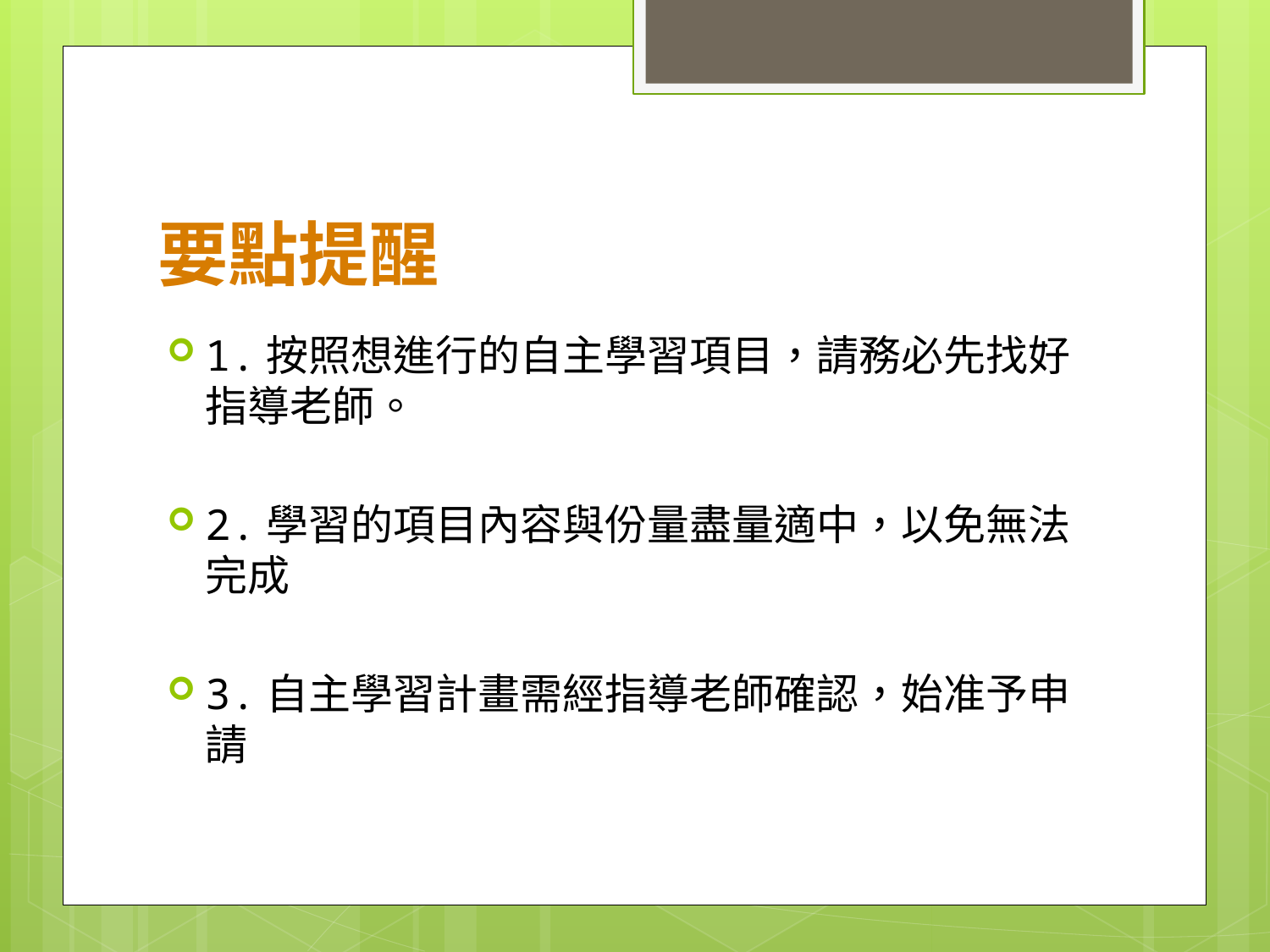

# 要點提醒
1.按照想進行的自主學習項目，請務必先找好指導老師。

2.學習的項目內容與份量盡量適中，以免無法完成

3.自主學習計畫需經指導老師確認，始准予申請